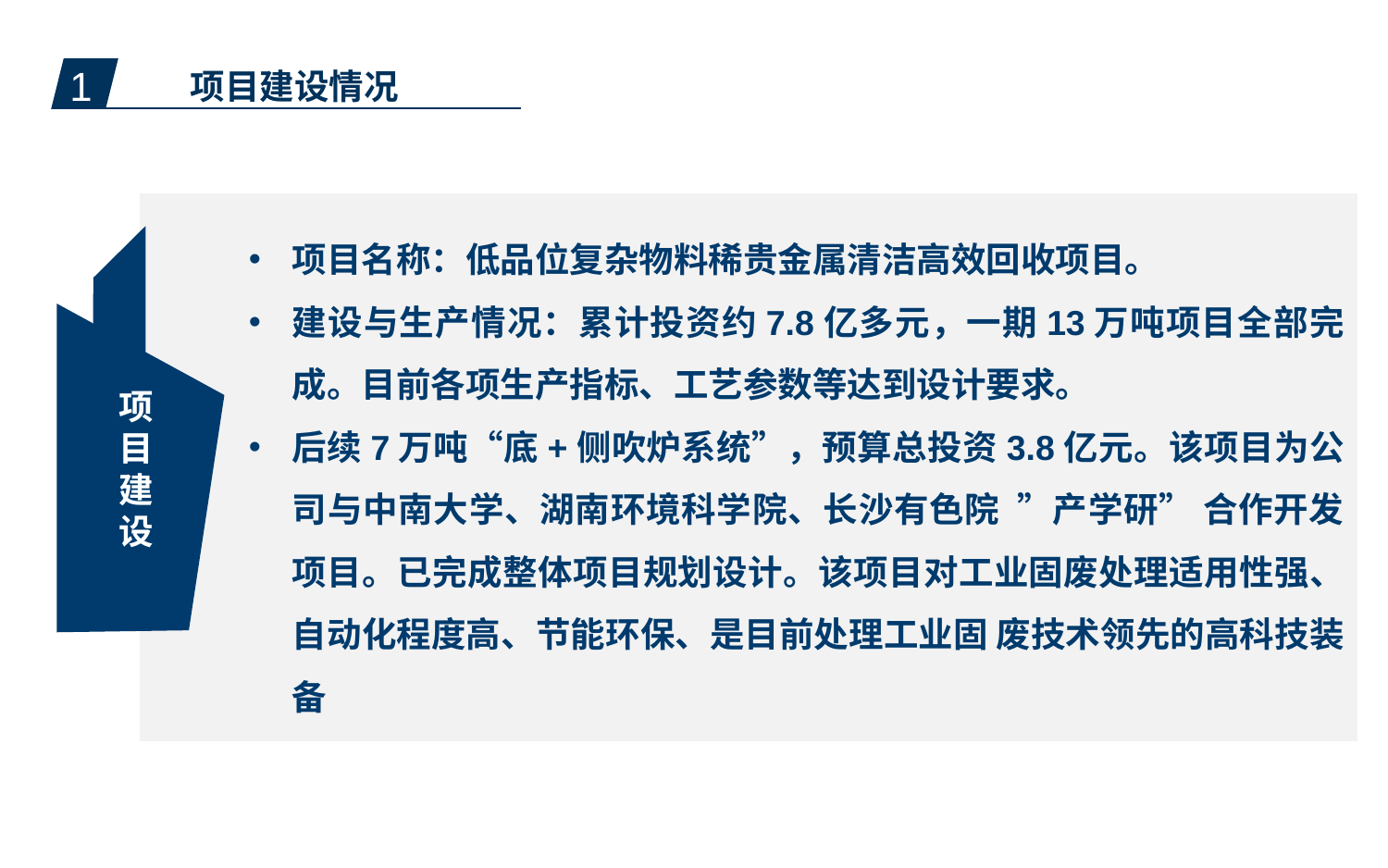

1
项目建设情况

项目名称：低品位复杂物料稀贵金属清洁高效回收项目。
建设与生产情况：累计投资约7.8亿多元，一期13万吨项目全部完成。目前各项生产指标、工艺参数等达到设计要求。
后续7万吨“底+侧吹炉系统”，预算总投资3.8亿元。该项目为公司与中南大学、湖南环境科学院、长沙有色院  ”产学研” 合作开发项目。已完成整体项目规划设计。该项目对工业固废处理适用性强、自动化程度高、节能环保、是目前处理工业固 废技术领先的高科技装备

项
目
建
设